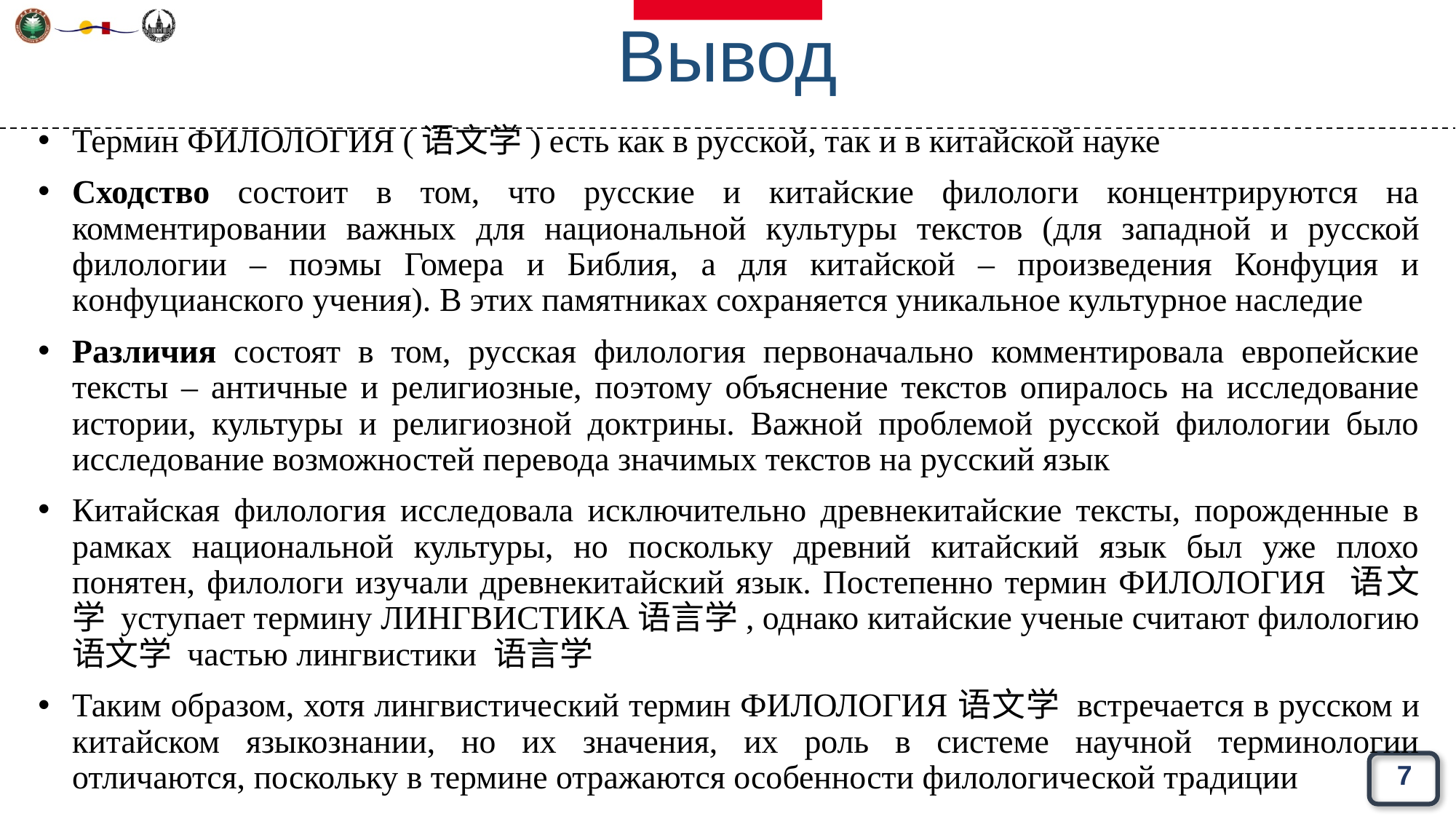

# Вывод
Термин ФИЛОЛОГИЯ (语文学) есть как в русской, так и в китайской науке
Сходство состоит в том, что русские и китайские филологи концентрируются на комментировании важных для национальной культуры текстов (для западной и русской филологии – поэмы Гомера и Библия, а для китайской – произведения Конфуция и конфуцианского учения). В этих памятниках сохраняется уникальное культурное наследие
Различия состоят в том, русская филология первоначально комментировала европейские тексты – античные и религиозные, поэтому объяснение текстов опиралось на исследование истории, культуры и религиозной доктрины. Важной проблемой русской филологии было исследование возможностей перевода значимых текстов на русский язык
Китайская филология исследовала исключительно древнекитайские тексты, порожденные в рамках национальной культуры, но поскольку древний китайский язык был уже плохо понятен, филологи изучали древнекитайский язык. Постепенно термин ФИЛОЛОГИЯ 语文学 уступает термину ЛИНГВИСТИКА语言学, однако китайские ученые считают филологию 语文学 частью лингвистики 语言学
Таким образом, хотя лингвистический термин ФИЛОЛОГИЯ语文学 встречается в русском и китайском языкознании, но их значения, их роль в системе научной терминологии отличаются, поскольку в термине отражаются особенности филологической традиции